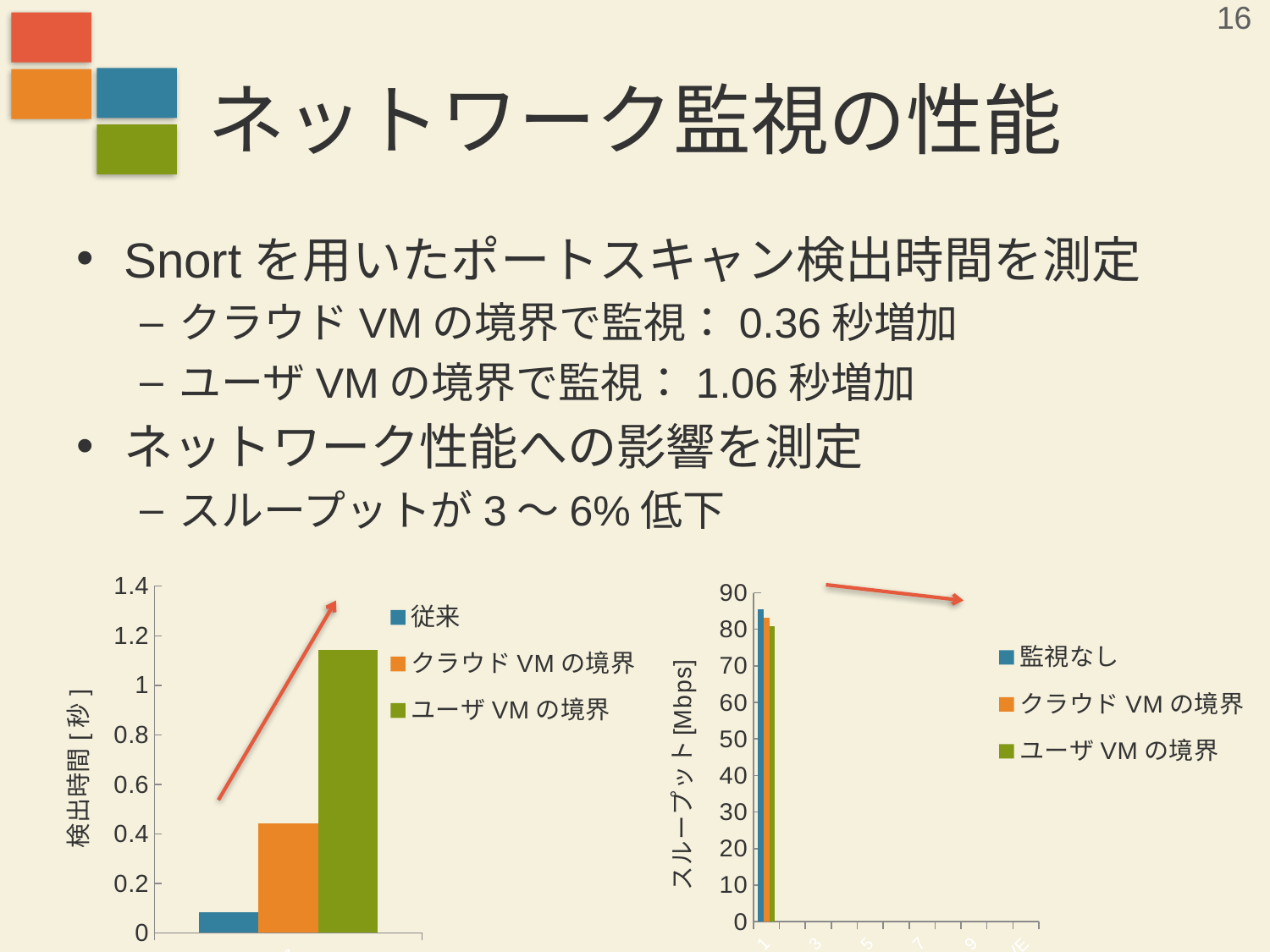

16
# ネットワーク監視の性能
Snortを用いたポートスキャン検出時間を測定
クラウドVMの境界で監視：0.36秒増加
ユーザVMの境界で監視：1.06秒増加
ネットワーク性能への影響を測定
スループットが3〜6%低下

### Chart

| Category | 従来 | クラウドVMの境界 | ユーザVMの境界 |
|---|---|---|---|

[unsupported chart]